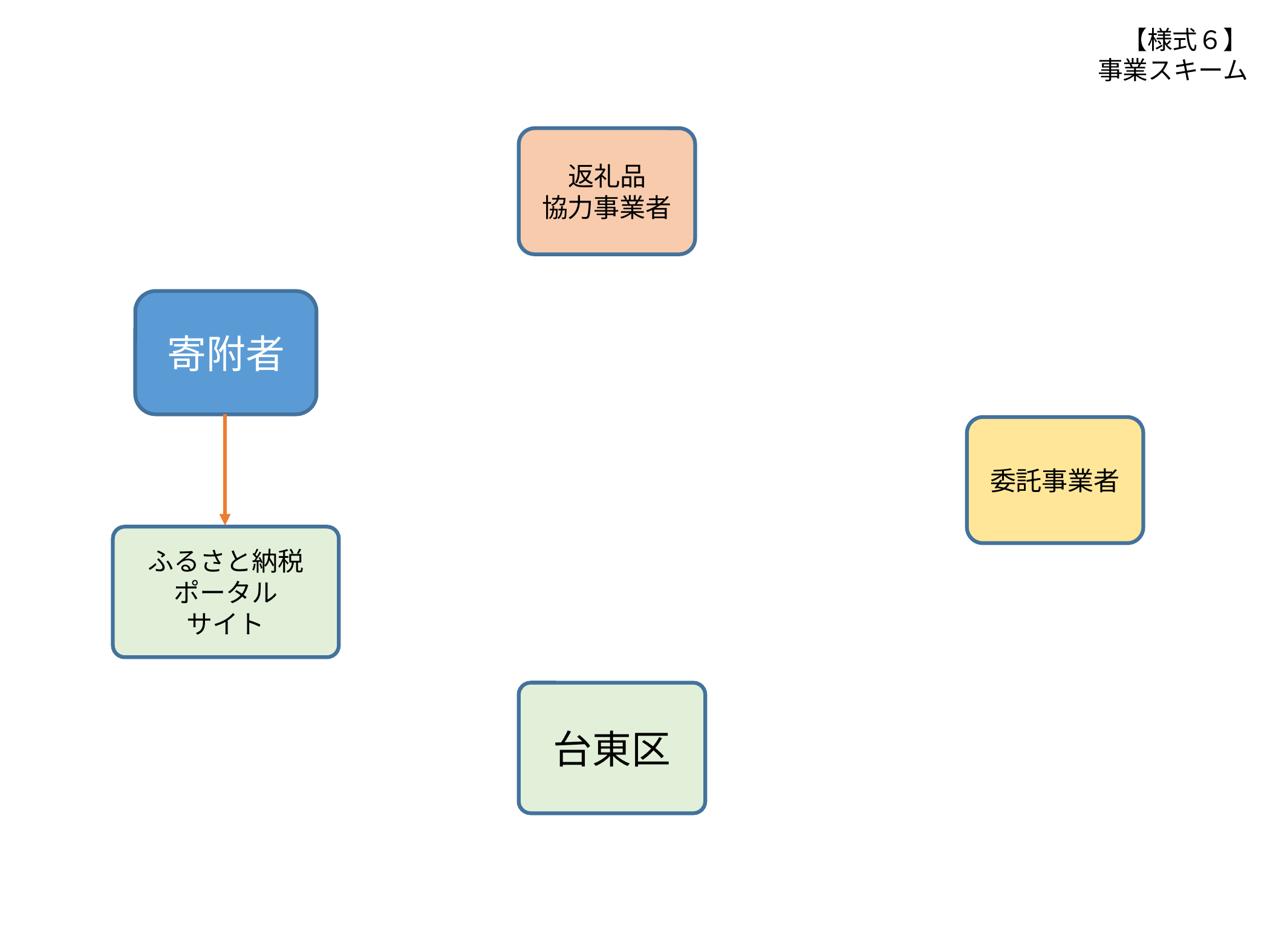

【様式６】
事業スキーム
返礼品
協力事業者
寄附者
委託事業者
ふるさと納税
ポータル
サイト
台東区